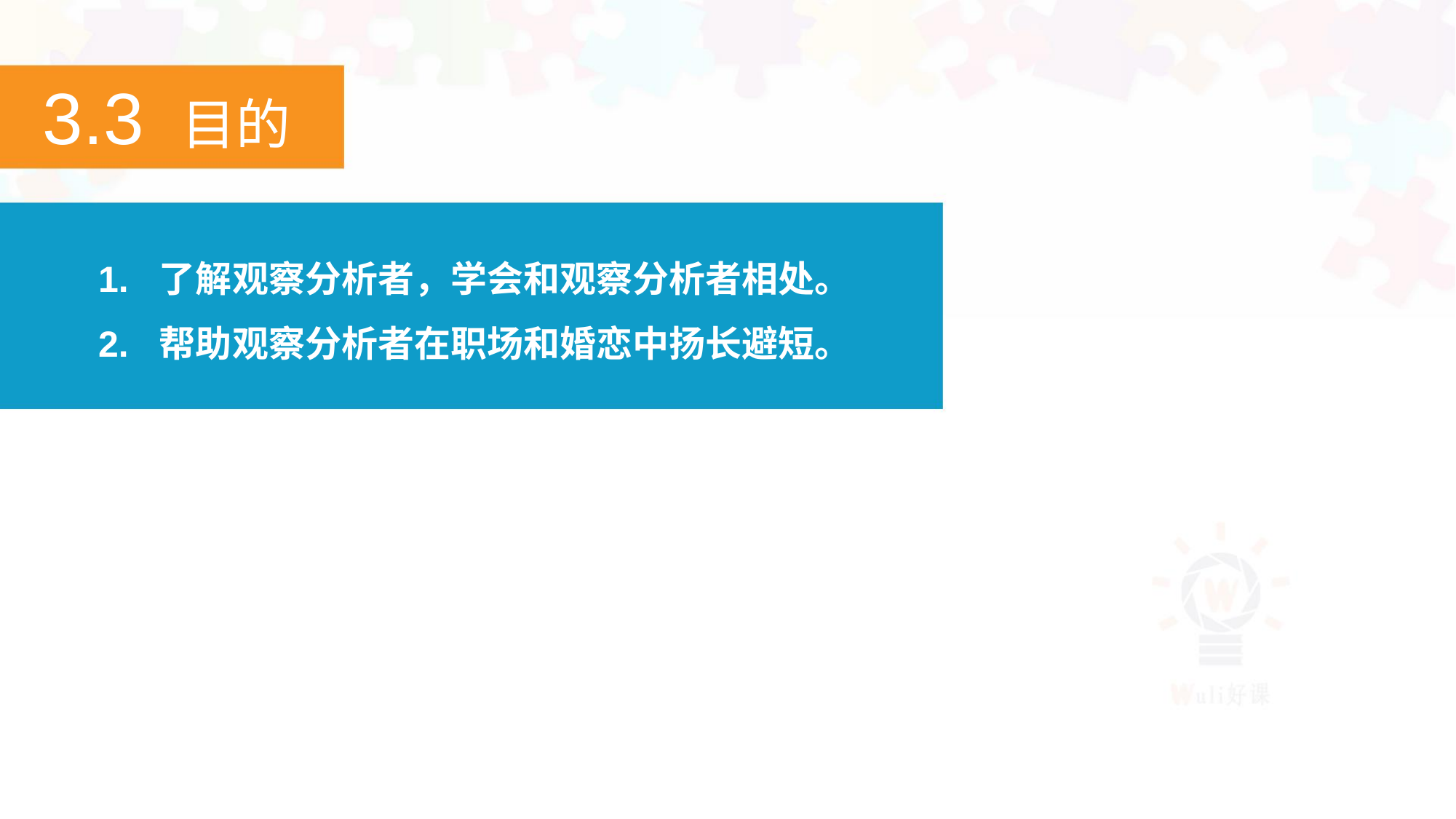

3.3 目的
1. 了解观察分析者，学会和观察分析者相处。
2. 帮助观察分析者在职场和婚恋中扬长避短。